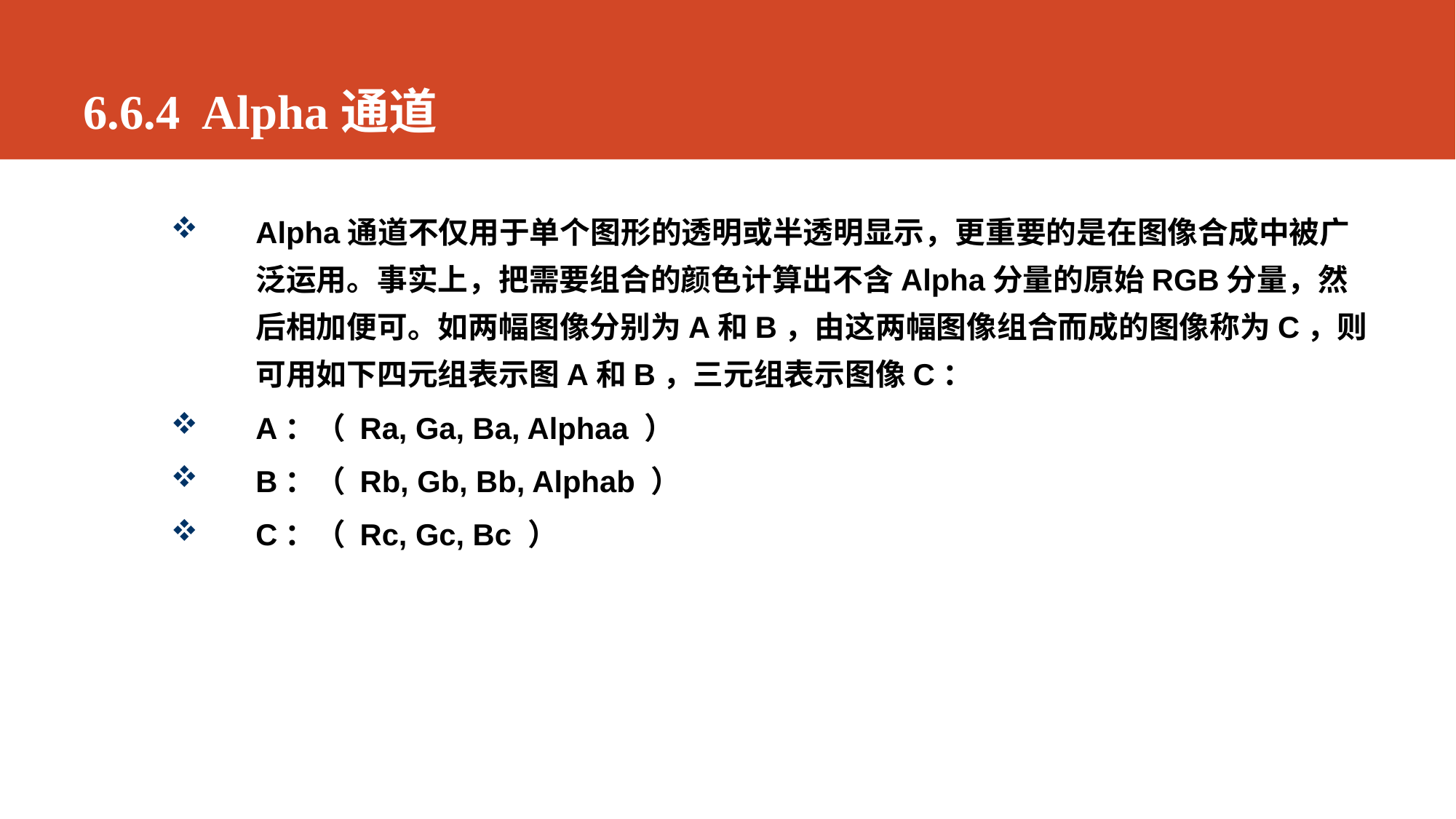

# 6.6.4  Alpha通道
Alpha通道不仅用于单个图形的透明或半透明显示，更重要的是在图像合成中被广泛运用。事实上，把需要组合的颜色计算出不含Alpha分量的原始RGB分量，然后相加便可。如两幅图像分别为A和B，由这两幅图像组合而成的图像称为C，则可用如下四元组表示图A和B，三元组表示图像C：
A：（ Ra, Ga, Ba, Alphaa ）
B：（ Rb, Gb, Bb, Alphab ）
C：（ Rc, Gc, Bc ）